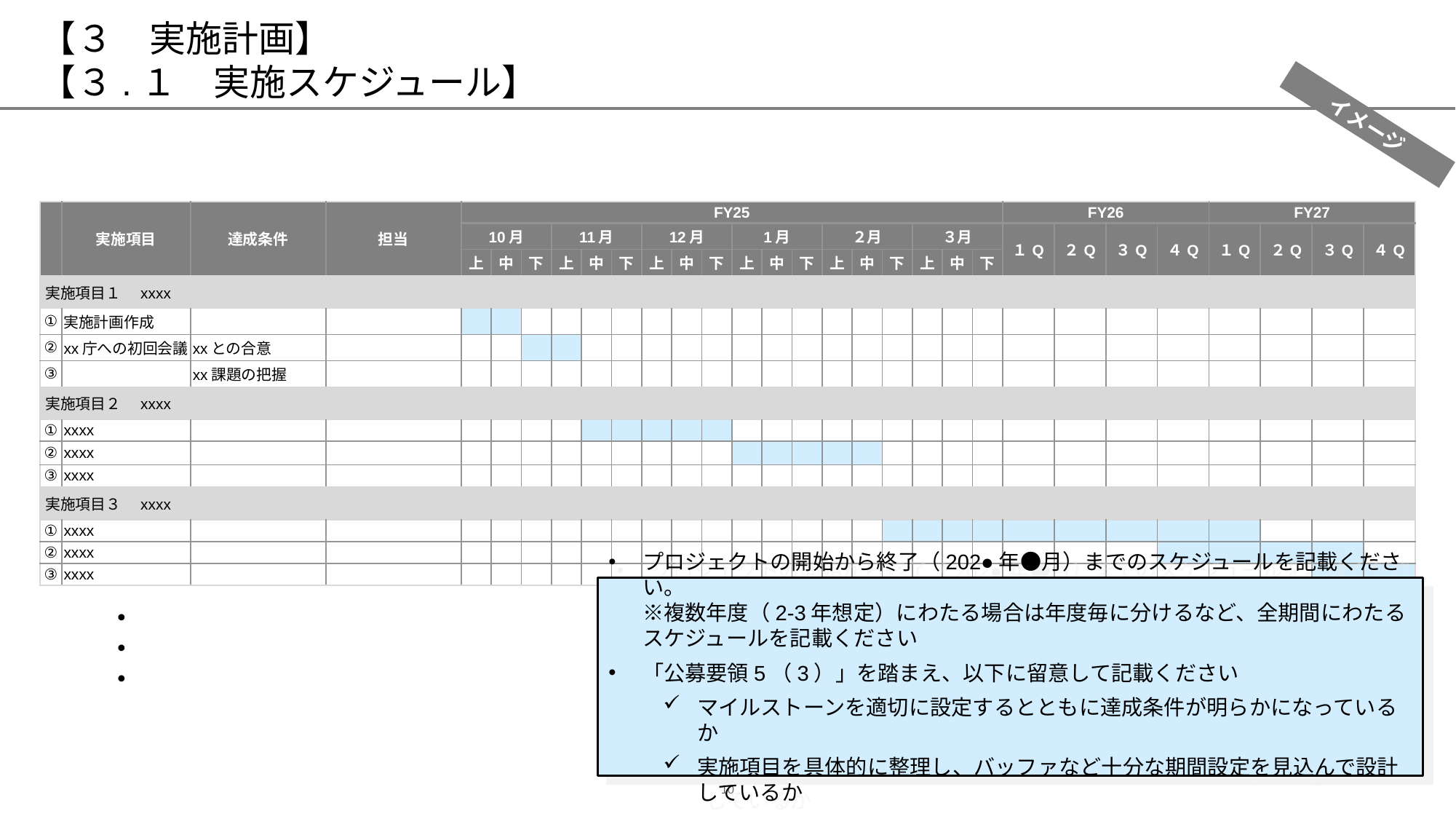

# 【３　実施計画】 【３.１　実施スケジュール】
イメージ

|  | 実施項目 | 達成条件 | 担当 | FY25 |  |  |  |  |  |  |  |  |  |  |  |  |  |  |  |  |  | FY26 |  |  |  | FY27 |  |  |  |
| --- | --- | --- | --- | --- | --- | --- | --- | --- | --- | --- | --- | --- | --- | --- | --- | --- | --- | --- | --- | --- | --- | --- | --- | --- | --- | --- | --- | --- | --- |
|  |  |  |  | 10月 |  |  | 11月 |  |  | 12月 |  |  | 1月 |  |  | ２月 |  |  | ３月 |  |  | １Q | ２Q | ３Q | ４Q | １Q | ２Q | ３Q | ４Q |
|  |  |  |  | 上 | 中 | 下 | 上 | 中 | 下 | 上 | 中 | 下 | 上 | 中 | 下 | 上 | 中 | 下 | 上 | 中 | 下 |  |  |  |  |  |  |  |  |
| 実施項目１　xxxx |  |  |  |  |  |  |  |  |  |  |  |  |  |  |  |  |  |  |  |  |  |  |  |  |  |  |  |  |  |
| ① | 実施計画作成 |  |  |  |  |  |  |  |  |  |  |  |  |  |  |  |  |  |  |  |  |  |  |  |  |  |  |  |  |
| ② | xx庁への初回会議 | xxとの合意 |  |  |  |  |  |  |  |  |  |  |  |  |  |  |  |  |  |  |  |  |  |  |  |  |  |  |  |
| ③ |  | xx課題の把握 |  |  |  |  |  |  |  |  |  |  |  |  |  |  |  |  |  |  |  |  |  |  |  |  |  |  |  |
| 実施項目２　xxxx |  |  |  |  |  |  |  |  |  |  |  |  |  |  |  |  |  |  |  |  |  |  |  |  |  |  |  |  |  |
| ① | xxxx |  |  |  |  |  |  |  |  |  |  |  |  |  |  |  |  |  |  |  |  |  |  |  |  |  |  |  |  |
| ② | xxxx |  |  |  |  |  |  |  |  |  |  |  |  |  |  |  |  |  |  |  |  |  |  |  |  |  |  |  |  |
| ③ | xxxx |  |  |  |  |  |  |  |  |  |  |  |  |  |  |  |  |  |  |  |  |  |  |  |  |  |  |  |  |
| 実施項目３　xxxx |  |  |  |  |  |  |  |  |  |  |  |  |  |  |  |  |  |  |  |  |  |  |  |  |  |  |  |  |  |
| ① | xxxx |  |  |  |  |  |  |  |  |  |  |  |  |  |  |  |  |  |  |  |  |  |  |  |  |  |  |  |  |
| ② | xxxx |  |  |  |  |  |  |  |  |  |  |  |  |  |  |  |  |  |  |  |  |  |  |  |  |  |  |  |  |
| ③ | xxxx |  |  |  |  |  |  |  |  |  |  |  |  |  |  |  |  |  |  |  |  |  |  |  |  |  |  |  |  |
プロジェクトの開始から終了（202●年●月）までのスケジュールを記載ください。
※複数年度（2-3年想定）にわたる場合は年度毎に分けるなど、全期間にわたるスケジュールを記載ください
「公募要領5（3）」を踏まえ、以下に留意して記載ください
マイルストーンを適切に設定するとともに達成条件が明らかになっているか
実施項目を具体的に整理し、バッファなど十分な期間設定を見込んで設計しているか
・・・